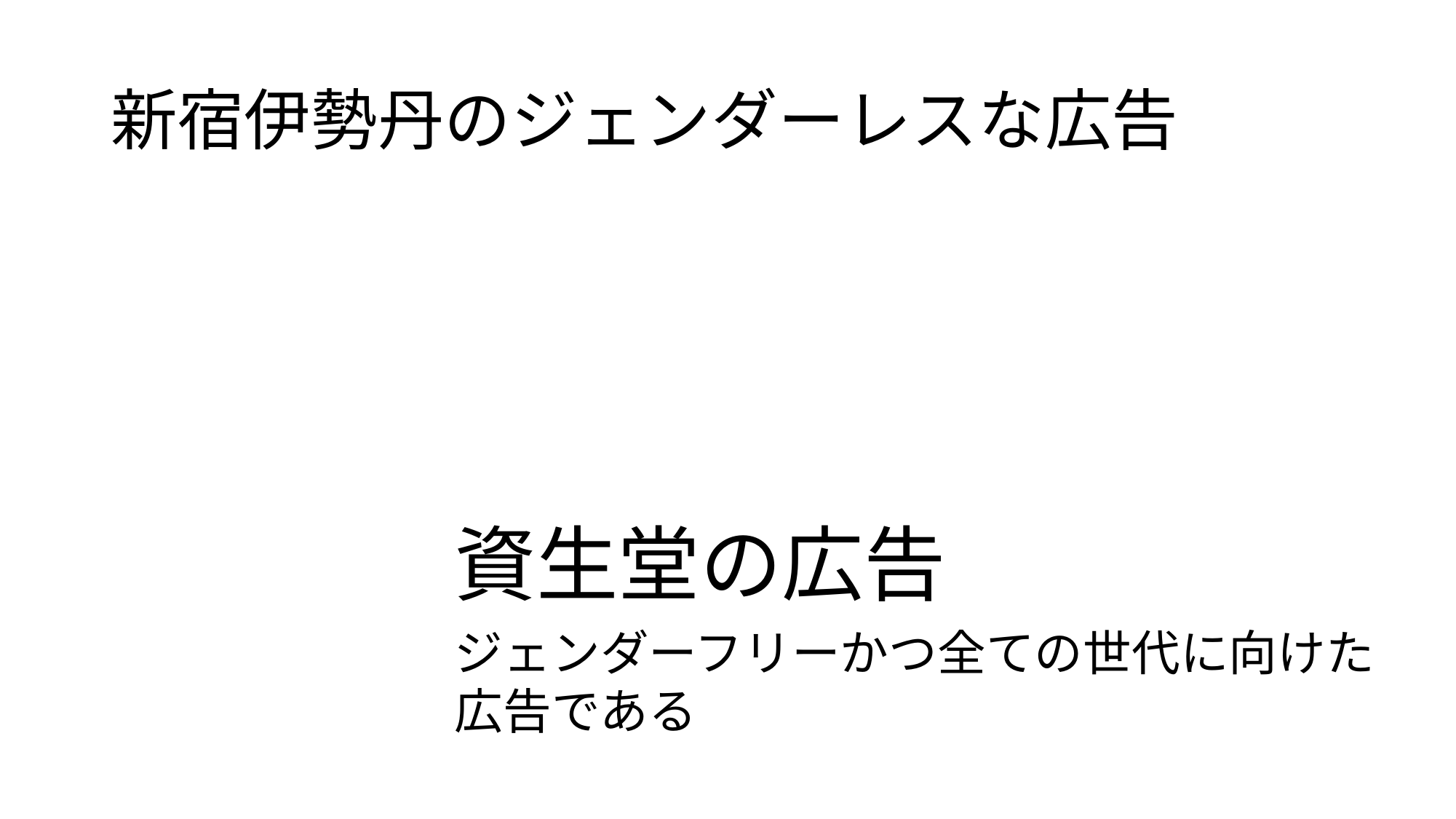

# 新宿伊勢丹のジェンダーレスな広告
資生堂の広告
ジェンダーフリーかつ全ての世代に向けた広告である